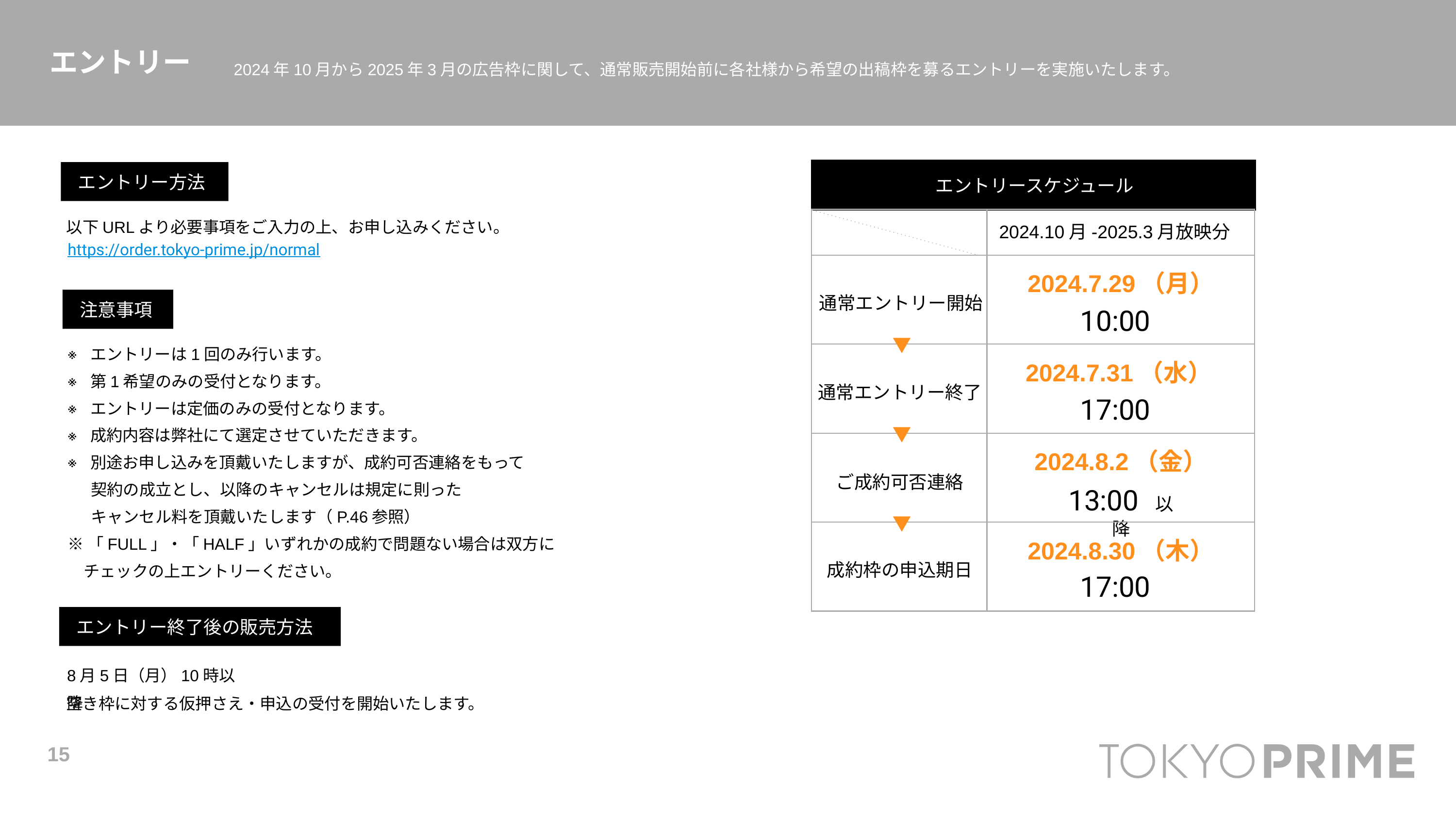

エントリー
2024年10月から2025年3月の広告枠に関して、通常販売開始前に各社様から希望の出稿枠を募るエントリーを実施いたします。

エントリー方法
エントリースケジュール
以下URLより必要事項をご入力の上、お申し込みください。

2024.10月-2025.3月放映分
https://order.tokyo-prime.jp/normal
2024.7.29（月）
通常エントリー開始
注意事項
10:00
エントリーは1回のみ行います。
第1希望のみの受付となります。
エントリーは定価のみの受付となります。
成約内容は弊社にて選定させていただきます。
別途お申し込みを頂戴いたしますが、成約可否連絡をもって
　  契約の成立とし、以降のキャンセルは規定に則った
　  キャンセル料を頂戴いたします（P.46参照）
※「FULL」・「HALF」いずれかの成約で問題ない場合は双方に
　チェックの上エントリーください。

2024.7.31（水）
通常エントリー終了
17:00

2024.8.2（金）
ご成約可否連絡
13:00 以降

2024.8.30（木）
成約枠の申込期日
17:00
エントリー終了後の販売方法
8月5日（月）10時以降
空き枠に対する仮押さえ・申込の受付を開始いたします。
15